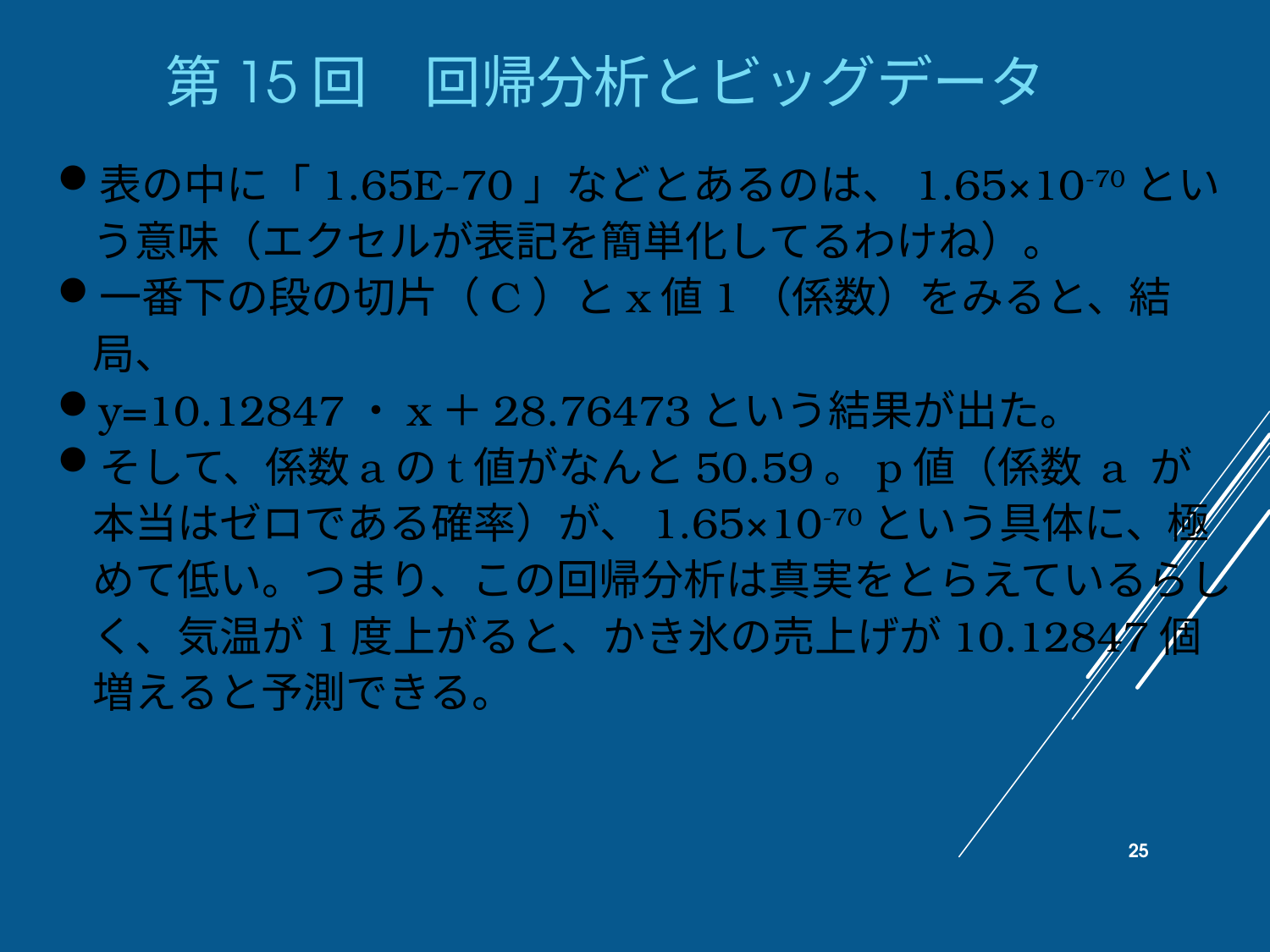

第15回　回帰分析とビッグデータ
表の中に「1.65E-70」などとあるのは、1.65×10-70という意味（エクセルが表記を簡単化してるわけね）。
一番下の段の切片（C）とx値1（係数）をみると、結局、
y=10.12847・x＋28.76473という結果が出た。
そして、係数aのt値がなんと50.59。p値（係数 a が本当はゼロである確率）が、1.65×10-70という具体に、極めて低い。つまり、この回帰分析は真実をとらえているらしく、気温が1度上がると、かき氷の売上げが10.12847個増えると予測できる。
25